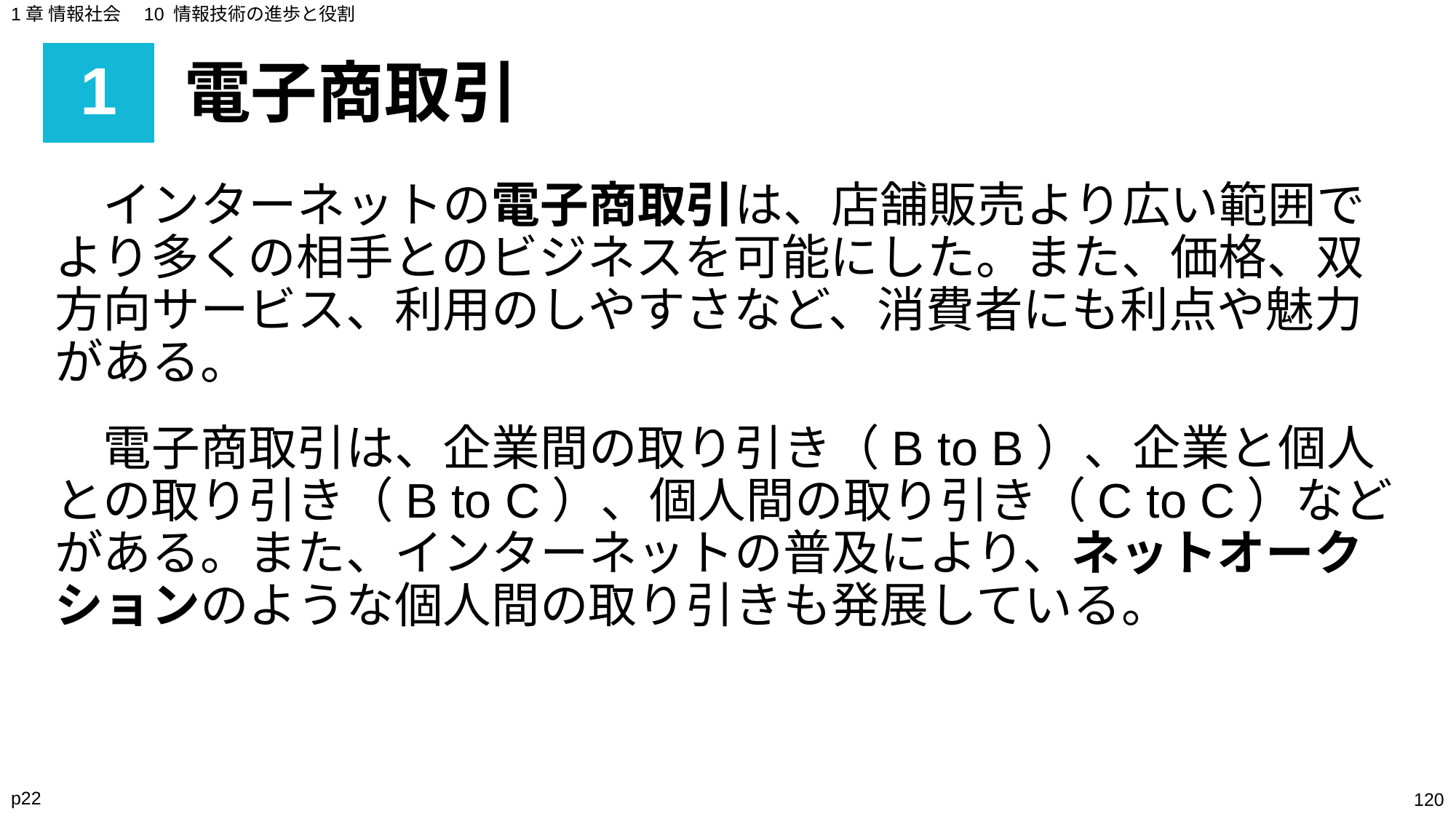

1章 情報社会　10 情報技術の進歩と役割

# 1
電子商取引
　インターネットの電子商取引は、店舗販売より広い範囲でより多くの相手とのビジネスを可能にした。また、価格、双方向サービス、利用のしやすさなど、消費者にも利点や魅力がある。
　電子商取引は、企業間の取り引き（B to B）、企業と個人との取り引き（B to C）、個人間の取り引き（C to C）などがある。また、インターネットの普及により、ネットオークションのような個人間の取り引きも発展している。
p22
120